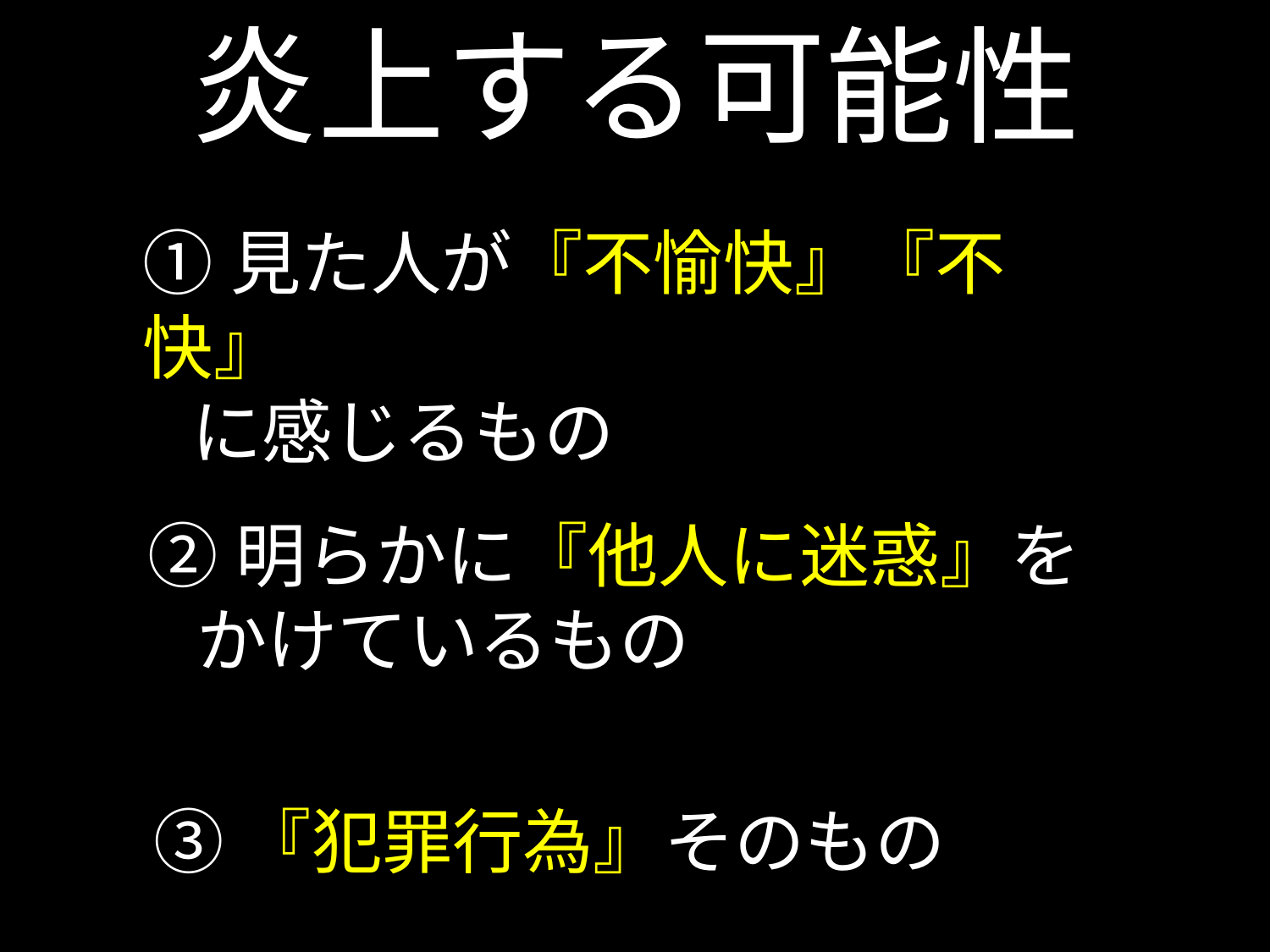

炎上する可能性
①見た人が『不愉快』『不快』
  に感じるもの
②明らかに『他人に迷惑』を
  かけているもの
③『犯罪行為』そのもの